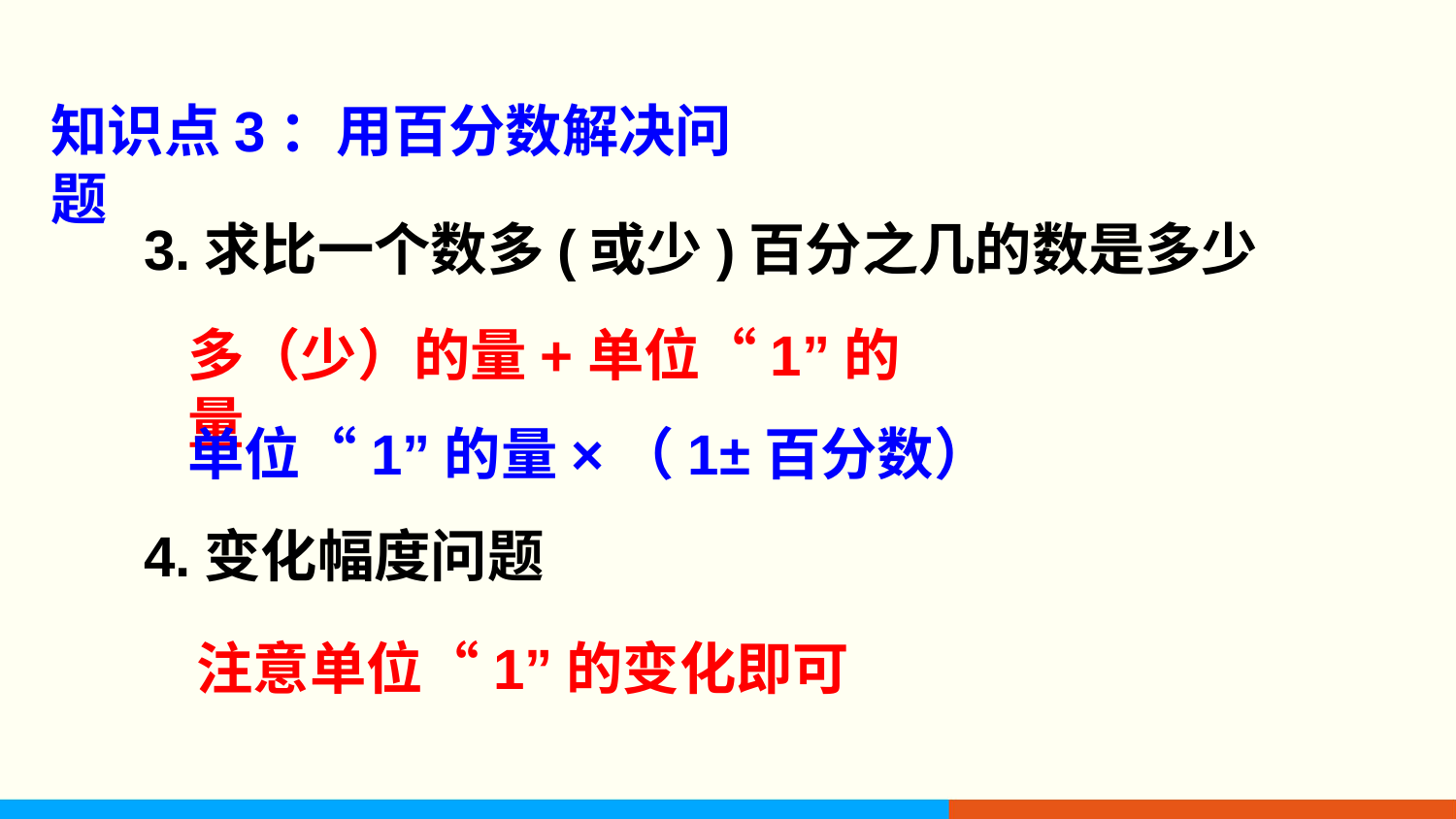

知识点3：用百分数解决问题
3.求比一个数多(或少)百分之几的数是多少
多（少）的量+单位“1”的量
单位“1”的量×（1±百分数）
4.变化幅度问题
注意单位“1”的变化即可